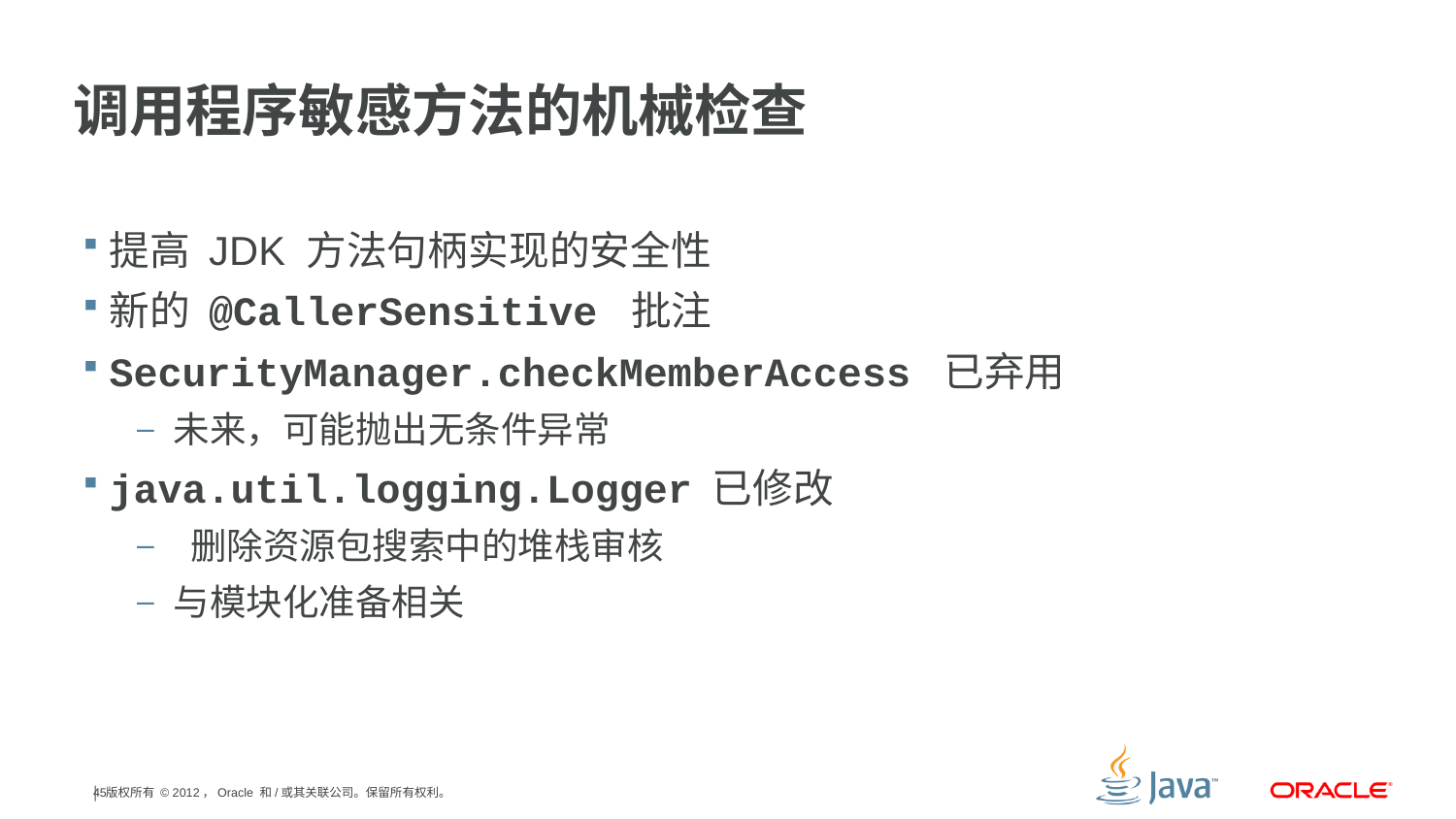

# 调用程序敏感方法的机械检查
提高 JDK 方法句柄实现的安全性
新的 @CallerSensitive 批注
SecurityManager.checkMemberAccess 已弃用
未来，可能抛出无条件异常
java.util.logging.Logger 已修改
 删除资源包搜索中的堆栈审核
与模块化准备相关